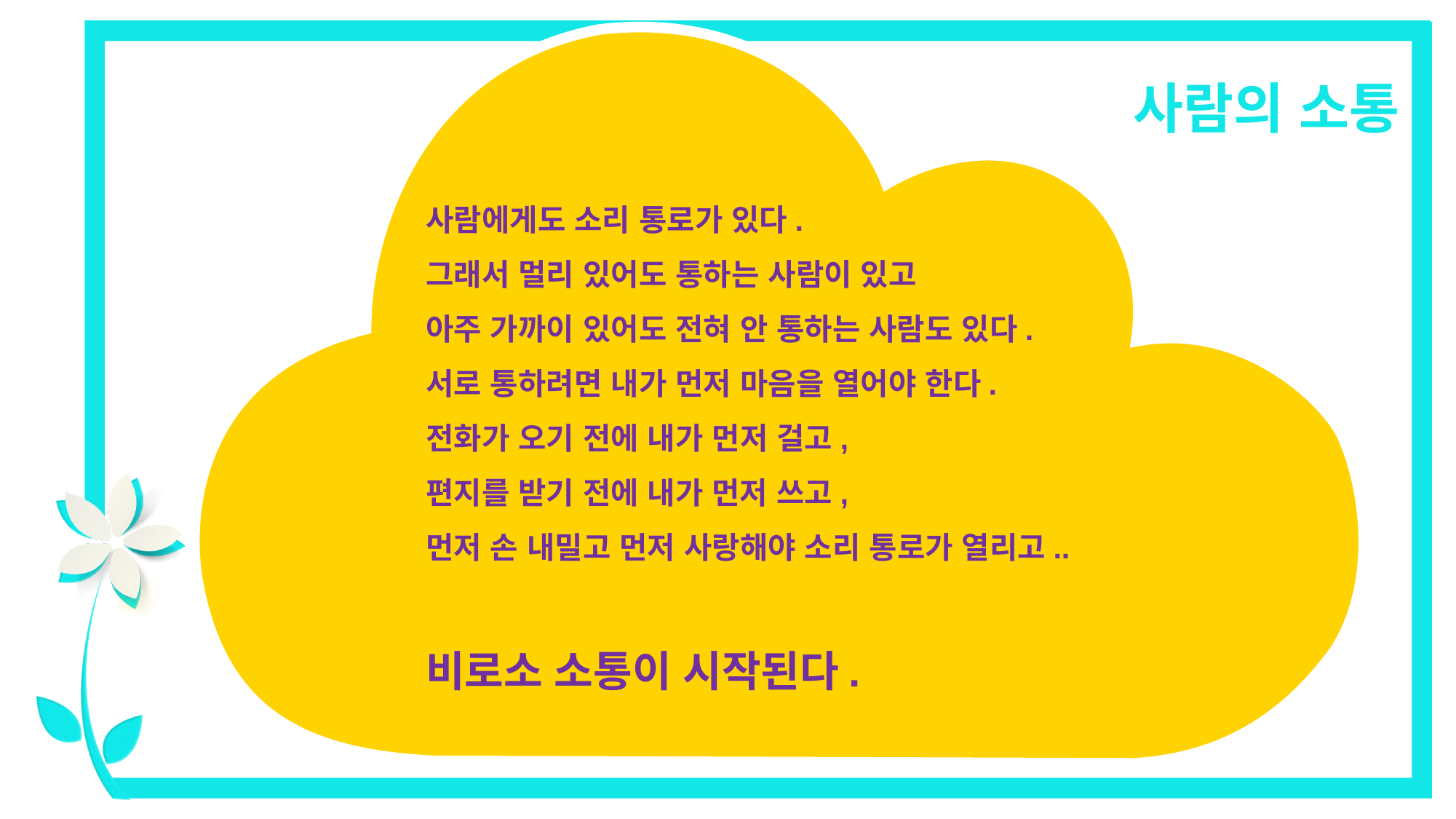

사람의 소통
사람에게도 소리 통로가 있다.
그래서 멀리 있어도 통하는 사람이 있고
아주 가까이 있어도 전혀 안 통하는 사람도 있다.
서로 통하려면 내가 먼저 마음을 열어야 한다.
전화가 오기 전에 내가 먼저 걸고,
편지를 받기 전에 내가 먼저 쓰고,
먼저 손 내밀고 먼저 사랑해야 소리 통로가 열리고..

비로소 소통이 시작된다.